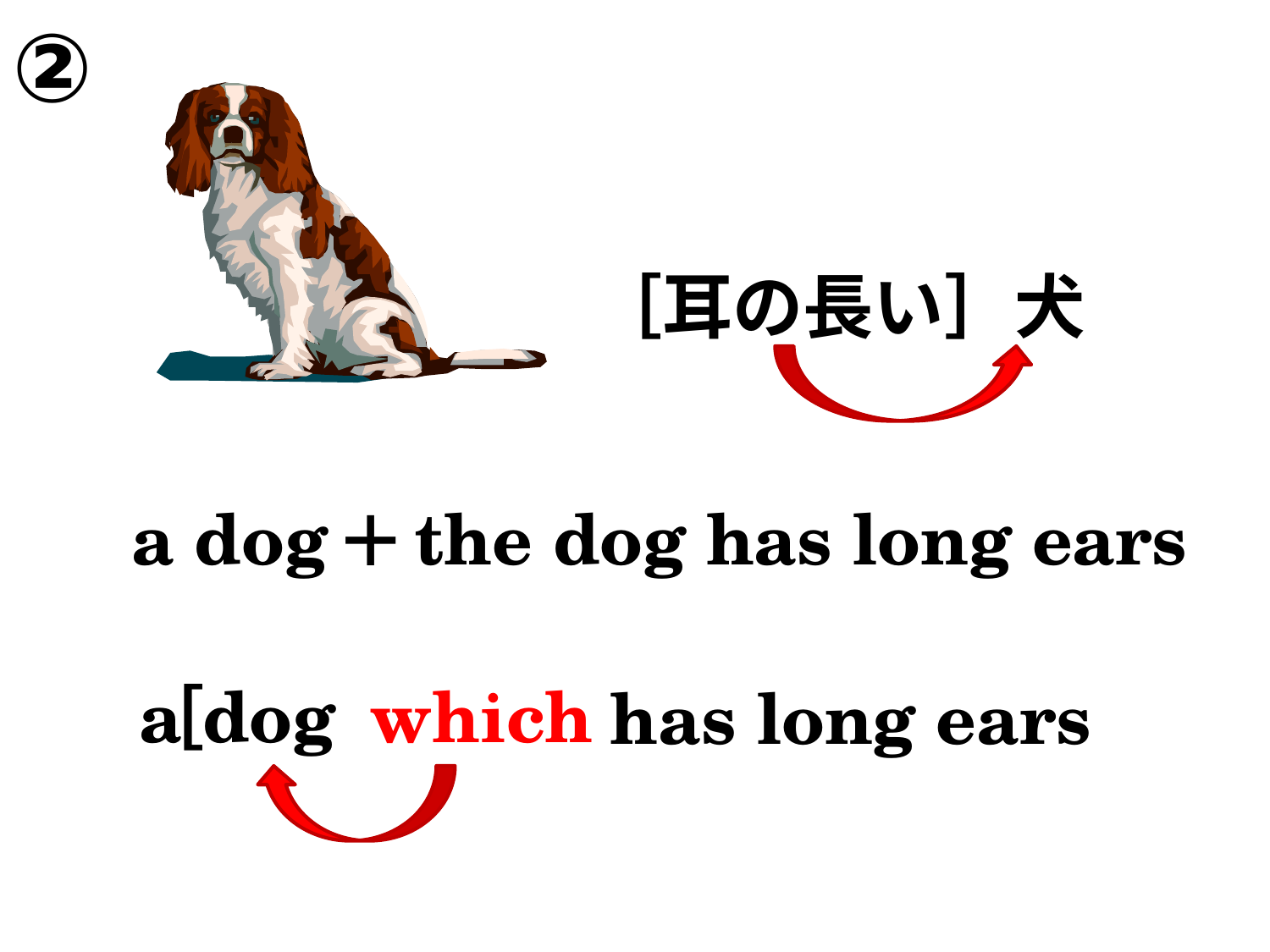

②

［耳の長い］犬
a dog
the dog has long ears
＋
 a dog
which
［　　　　　　　　　　　　　　　 ］
has long ears